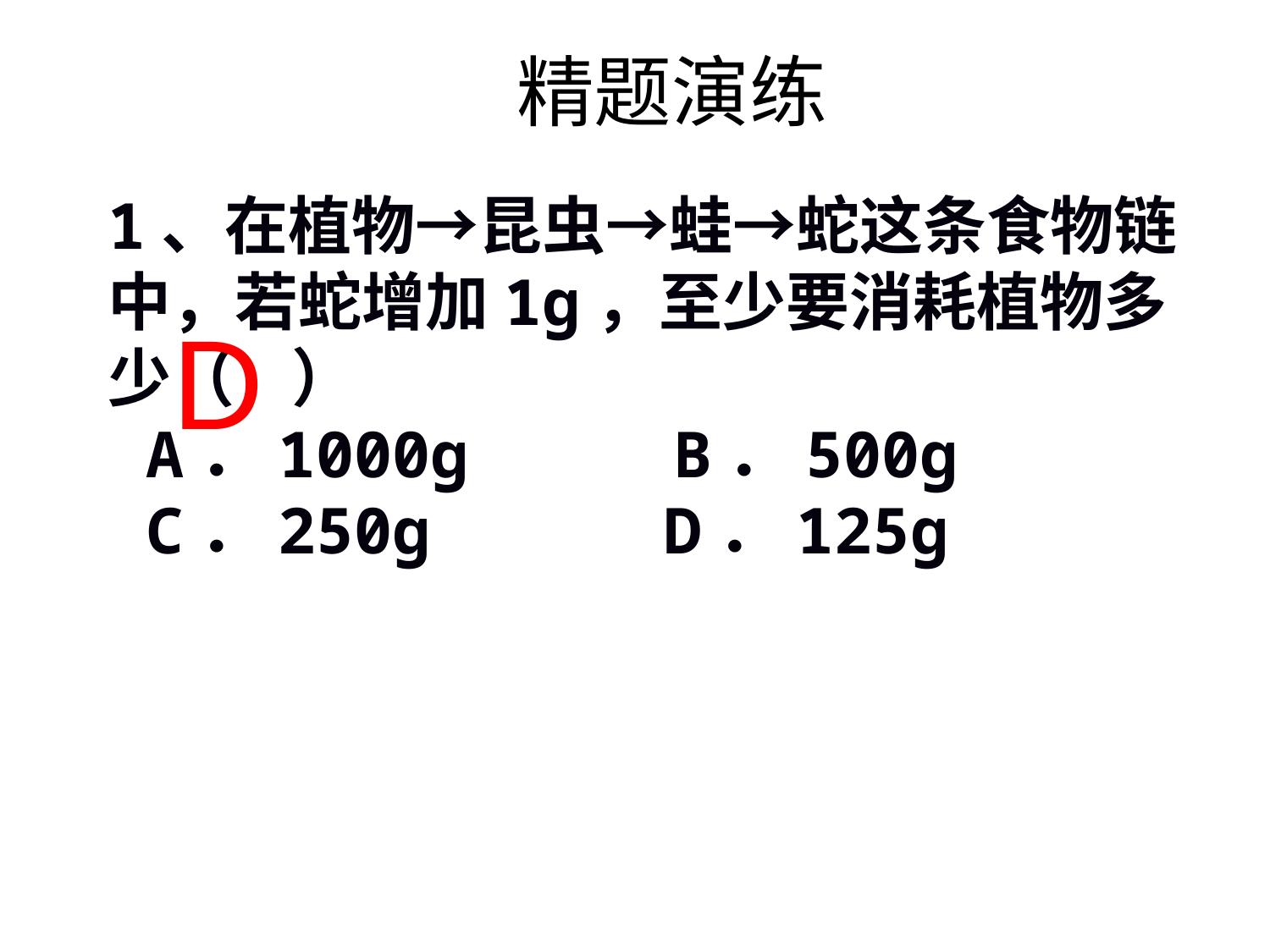

# 精题演练
1、在植物→昆虫→蛙→蛇这条食物链中，若蛇增加1g，至少要消耗植物多少（    ）
 A．1000g       B．500g
 C．250g           D．125g
D